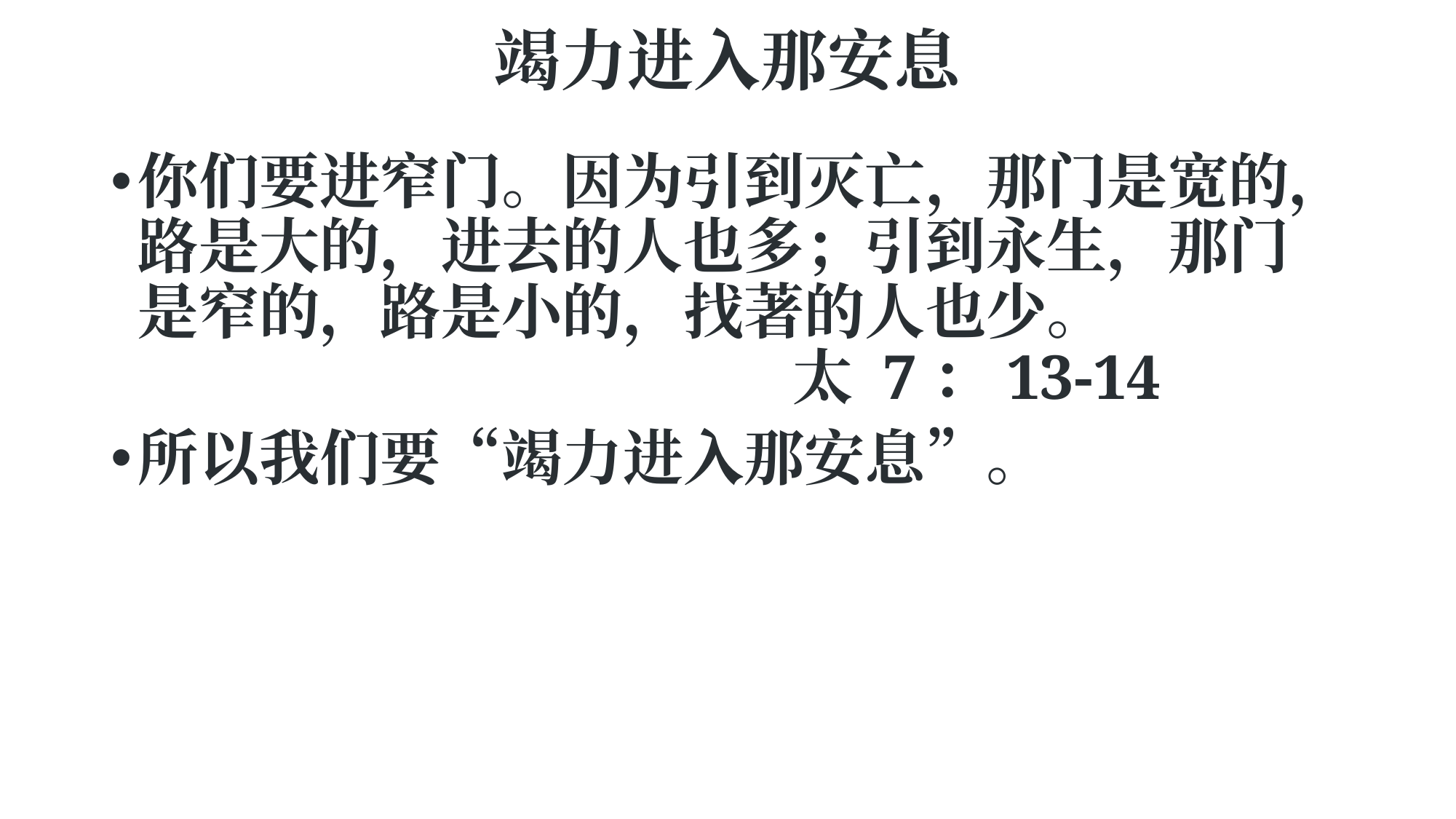

# 竭力进入那安息
你们要进窄门。因为引到灭亡，那门是宽的，路是大的，进去的人也多；引到永生，那门是窄的，路是小的，找著的人也少。									太 7：13-14
所以我们要“竭力进入那安息”。